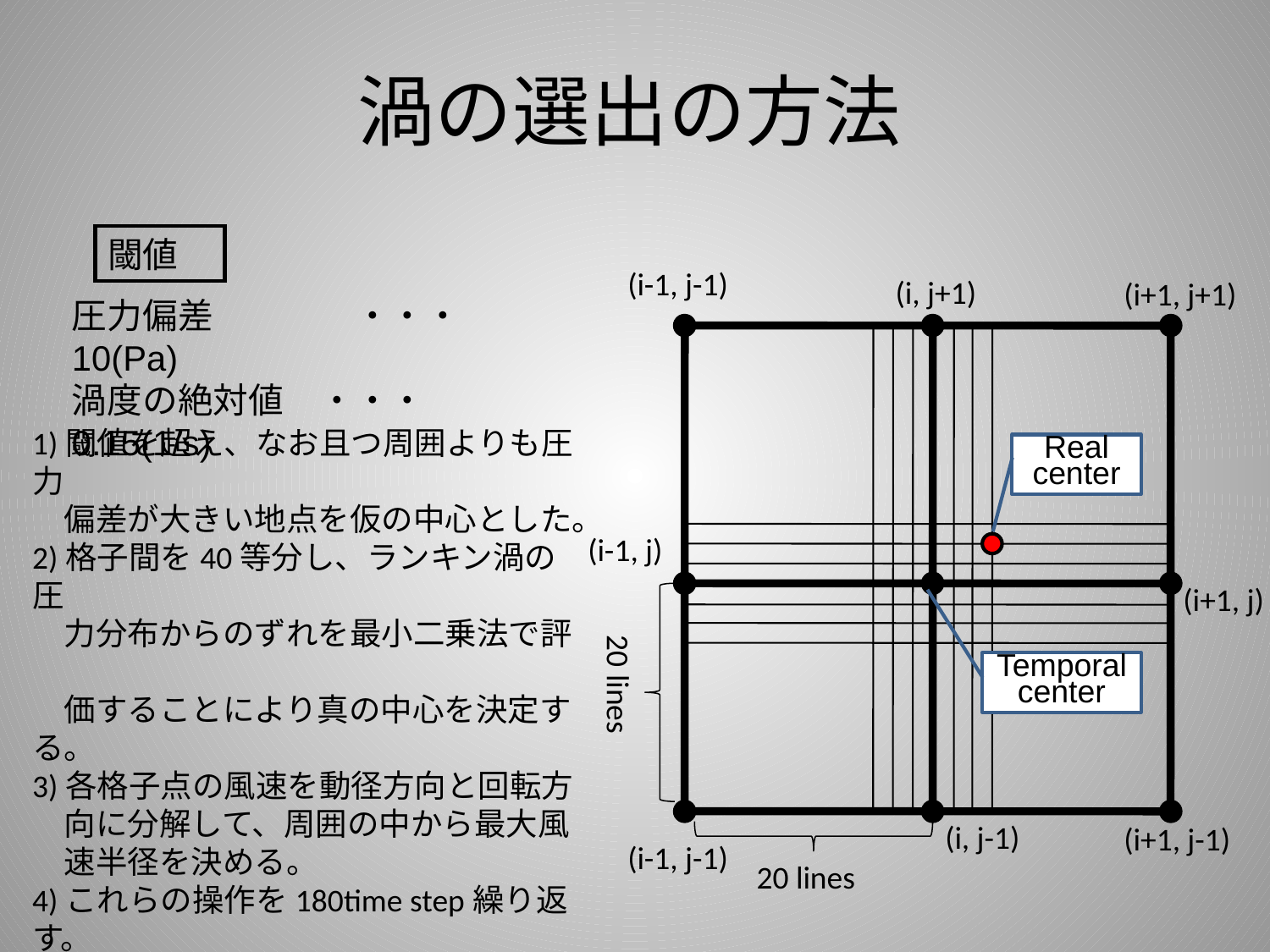

渦の選出の方法
閾値
(i-1, j-1)
(i, j+1)
(i+1, j+1)
圧力偏差　　　　・・・　10(Pa)
渦度の絶対値　・・・　0.15(1/s)

1)閾値を超え、なお且つ周囲よりも圧力
　偏差が大きい地点を仮の中心とした。
2)格子間を40等分し、ランキン渦の圧
　力分布からのずれを最小二乗法で評
　価することにより真の中心を決定する。
3)各格子点の風速を動径方向と回転方
　向に分解して、周囲の中から最大風
　速半径を決める。
4)これらの操作を180time step繰り返す。
Real
center
(i-1, j)

(i+1, j)

Temporal
center
20 lines

(i, j-1)
(i+1, j-1)
(i-1, j-1)
20 lines